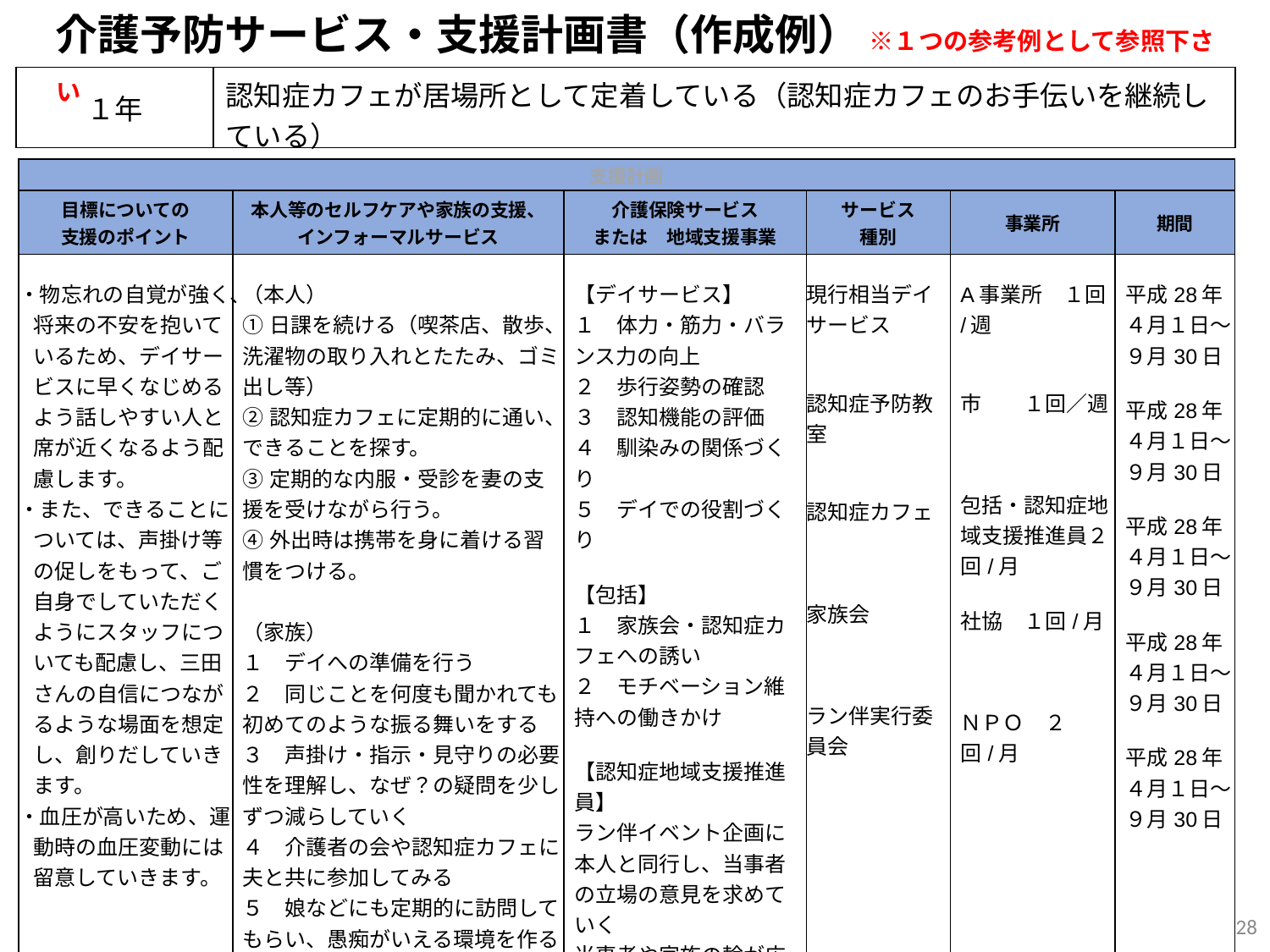

映写のみ
介護予防サービス・支援計画書（作成例） ※１つの参考例として参照下さい
| １年 | 認知症カフェが居場所として定着している（認知症カフェのお手伝いを継続している） |
| --- | --- |
| 支援計画 |  |  |  |  |  |
| --- | --- | --- | --- | --- | --- |
| 目標についての 支援のポイント | 本人等のセルフケアや家族の支援、 インフォーマルサービス | 介護保険サービス または　地域支援事業 | サービス 種別 | 事業所 | 期間 |
| ・物忘れの自覚が強く、将来の不安を抱いているため、デイサービスに早くなじめるよう話しやすい人と席が近くなるよう配慮します。 ・また、できることについては、声掛け等の促しをもって、ご自身でしていただくようにスタッフについても配慮し、三田さんの自信につながるような場面を想定し、創りだしていきます。 ・血圧が高いため、運動時の血圧変動には留意していきます。 | （本人） ①日課を続ける（喫茶店、散歩、洗濯物の取り入れとたたみ、ゴミ出し等） ②認知症カフェに定期的に通い、できることを探す。 ③定期的な内服・受診を妻の支援を受けながら行う。 ④外出時は携帯を身に着ける習慣をつける。 （家族） １　デイへの準備を行う ２　同じことを何度も聞かれても初めてのような振る舞いをする ３　声掛け・指示・見守りの必要性を理解し、なぜ？の疑問を少しずつ減らしていく ４　介護者の会や認知症カフェに夫と共に参加してみる ５　娘などにも定期的に訪問してもらい、愚痴がいえる環境を作る | 【デイサービス】 １　体力・筋力・バランス力の向上 ２　歩行姿勢の確認 ３　認知機能の評価 ４　馴染みの関係づくり ５　デイでの役割づくり 【包括】 １　家族会・認知症カフェへの誘い ２　モチベーション維持への働きかけ 【認知症地域支援推進員】 ラン伴イベント企画に本人と同行し、当事者の立場の意見を求めていく 当事者や家族の輪が広がるように支援する | 現行相当デイサービス 認知症予防教室 認知症カフェ 家族会 ラン伴実行委員会 | A事業所　１回/週 市　　１回／週 包括・認知症地域支援推進員２回/月 社協　１回/月 ＮＰＯ　２回/月 | 平成28年 ４月１日～ ９月30日 平成28年 ４月１日～ ９月30日 平成28年 ４月１日～ ９月30日 平成28年 ４月１日～ ９月30日 平成28年 ４月１日～ ９月30日 |
28